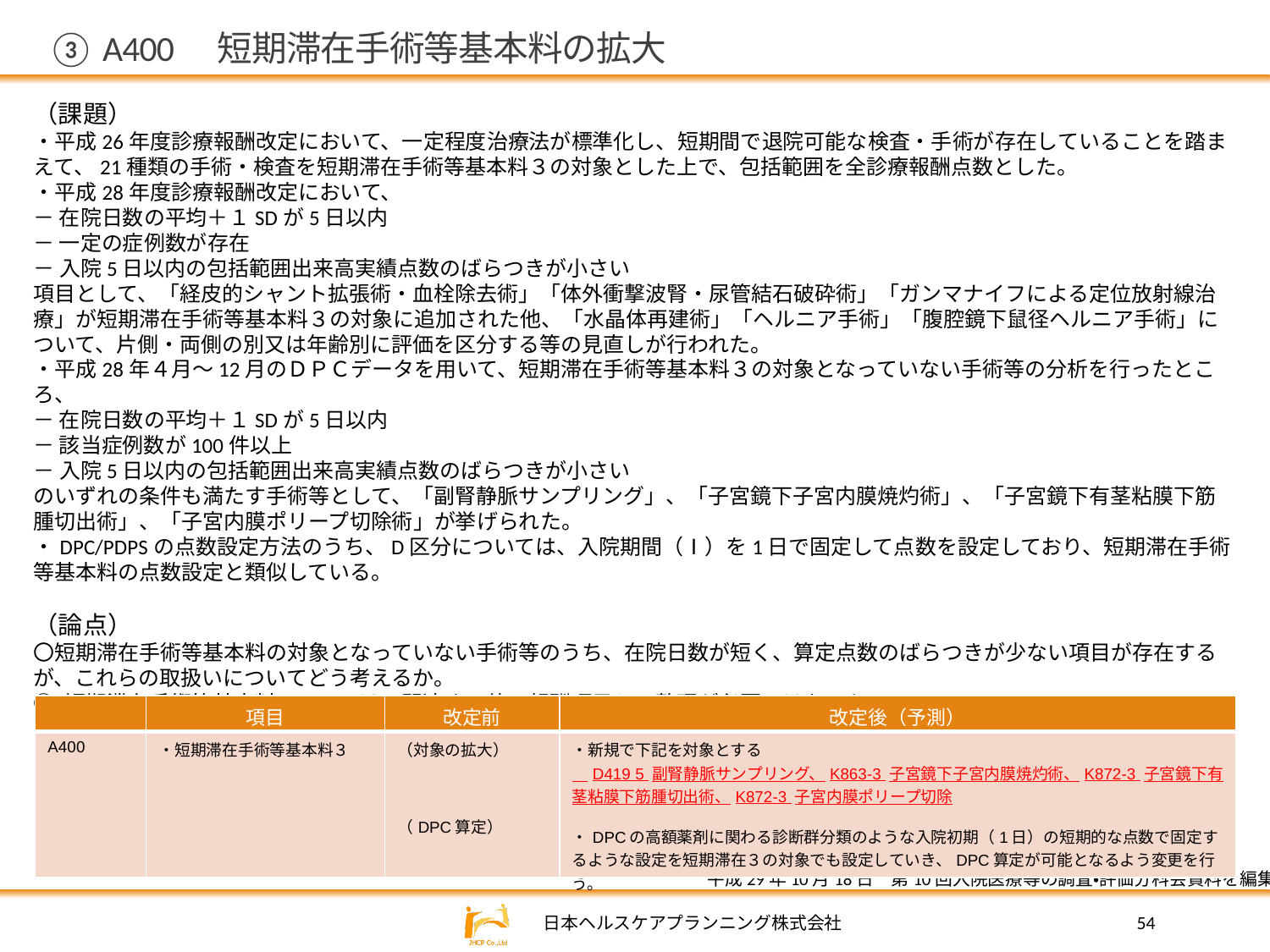

# ③ A400　短期滞在手術等基本料の拡大
（課題）
・平成26年度診療報酬改定において、一定程度治療法が標準化し、短期間で退院可能な検査・手術が存在していることを踏まえて、21種類の手術・検査を短期滞在手術等基本料３の対象とした上で、包括範囲を全診療報酬点数とした。
・平成28年度診療報酬改定において、
－ 在院日数の平均＋１SDが5日以内
－ 一定の症例数が存在
－ 入院5日以内の包括範囲出来高実績点数のばらつきが小さい
項目として、「経皮的シャント拡張術・血栓除去術」「体外衝撃波腎・尿管結石破砕術」「ガンマナイフによる定位放射線治療」が短期滞在手術等基本料３の対象に追加された他、「水晶体再建術」「ヘルニア手術」「腹腔鏡下鼠径ヘルニア手術」について、片側・両側の別又は年齢別に評価を区分する等の見直しが行われた。
・平成28年４月～12月のＤＰＣデータを用いて、短期滞在手術等基本料３の対象となっていない手術等の分析を行ったところ、
－ 在院日数の平均＋１SDが5日以内
－ 該当症例数が100件以上
－ 入院5日以内の包括範囲出来高実績点数のばらつきが小さい
のいずれの条件も満たす手術等として、「副腎静脈サンプリング」、「子宮鏡下子宮内膜焼灼術」、「子宮鏡下有茎粘膜下筋腫切出術」、「子宮内膜ポリープ切除術」が挙げられた。
・DPC/PDPSの点数設定方法のうち、D区分については、入院期間（Ⅰ）を1日で固定して点数を設定しており、短期滞在手術等基本料の点数設定と類似している。

（論点）
〇短期滞在手術等基本料の対象となっていない手術等のうち、在院日数が短く、算定点数のばらつきが少ない項目が存在するが、これらの取扱いについてどう考えるか。
○ 短期滞在手術等基本料については、関連する他の報酬項目との整理が必要ではないか。

|  | 項目 | 改定前 | 改定後（予測） |
| --- | --- | --- | --- |
| A400 | ・短期滞在手術等基本料３ | （対象の拡大） （DPC算定） | ・新規で下記を対象とする 　D419 5 副腎静脈サンプリング、K863-3 子宮鏡下子宮内膜焼灼術、K872-3 子宮鏡下有茎粘膜下筋腫切出術、K872-3 子宮内膜ポリープ切除 ・DPCの高額薬剤に関わる診断群分類のような入院初期（1日）の短期的な点数で固定するような設定を短期滞在３の対象でも設定していき、DPC算定が可能となるよう変更を行う。 |
平成29年10月18日　第10回入院医療等の調査・評価分科会資料を編集
54